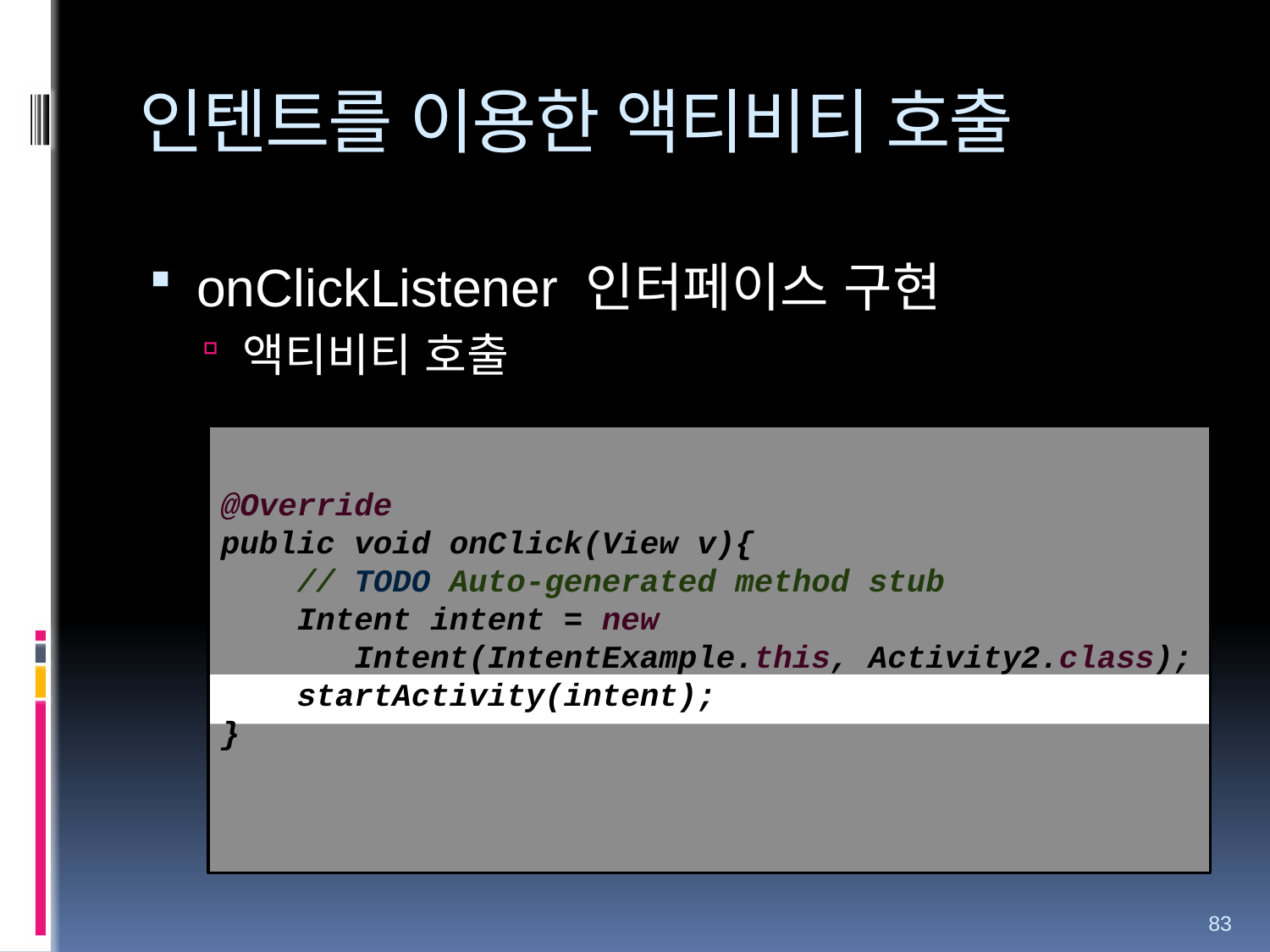

# 인텐트를 이용한 액티비티 호출
onClickListener 인터페이스 구현
액티비티 호출
@Override
public void onClick(View v){
    // TODO Auto-generated method stub
    Intent intent = new
       Intent(IntentExample.this, Activity2.class);
    startActivity(intent);
}

83